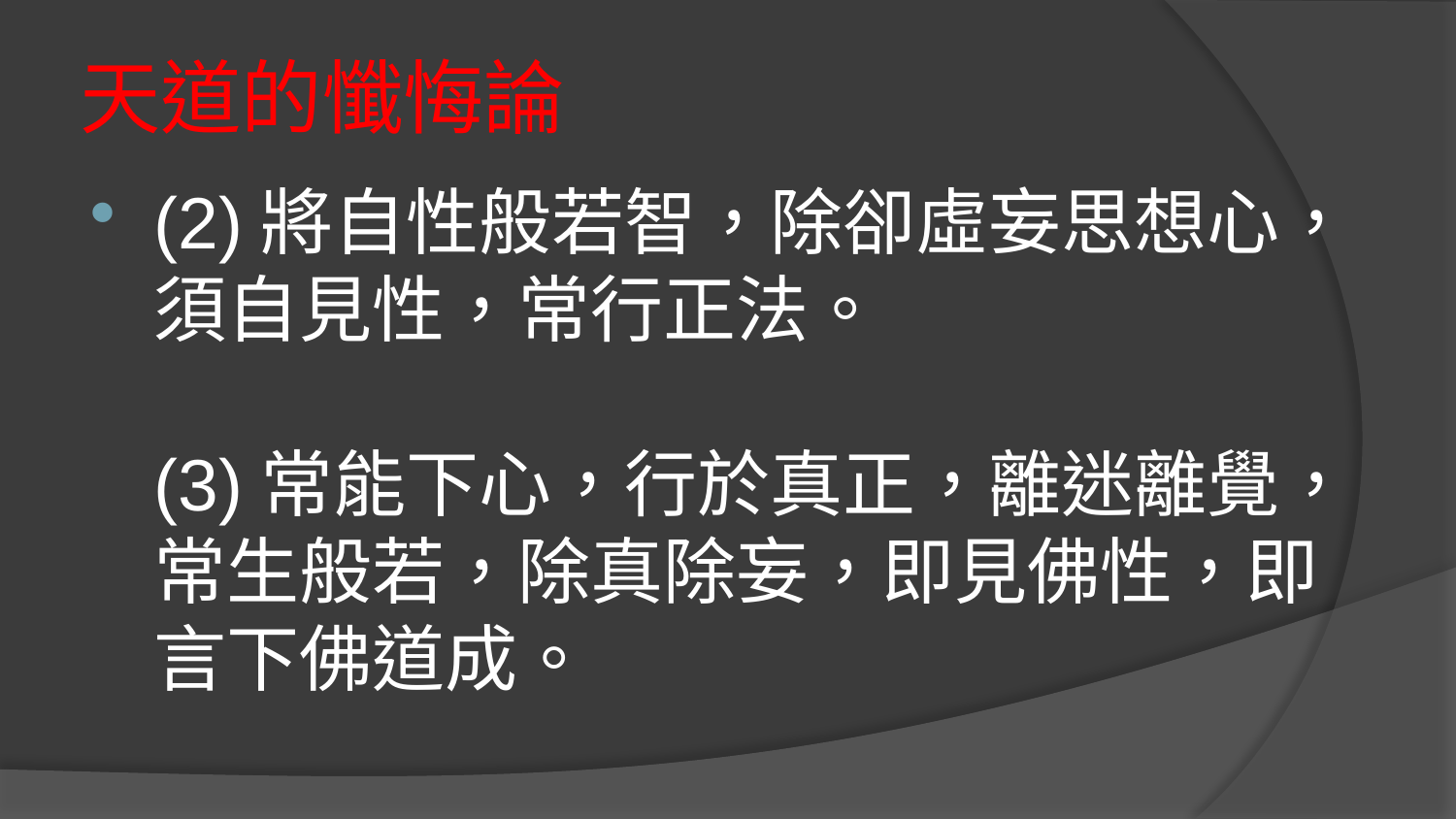

# 天道的懺悔論
(2)將自性般若智，除卻虛妄思想心，須自見性，常行正法。
(3)常能下心，行於真正，離迷離覺，常生般若，除真除妄，即見佛性，即言下佛道成。